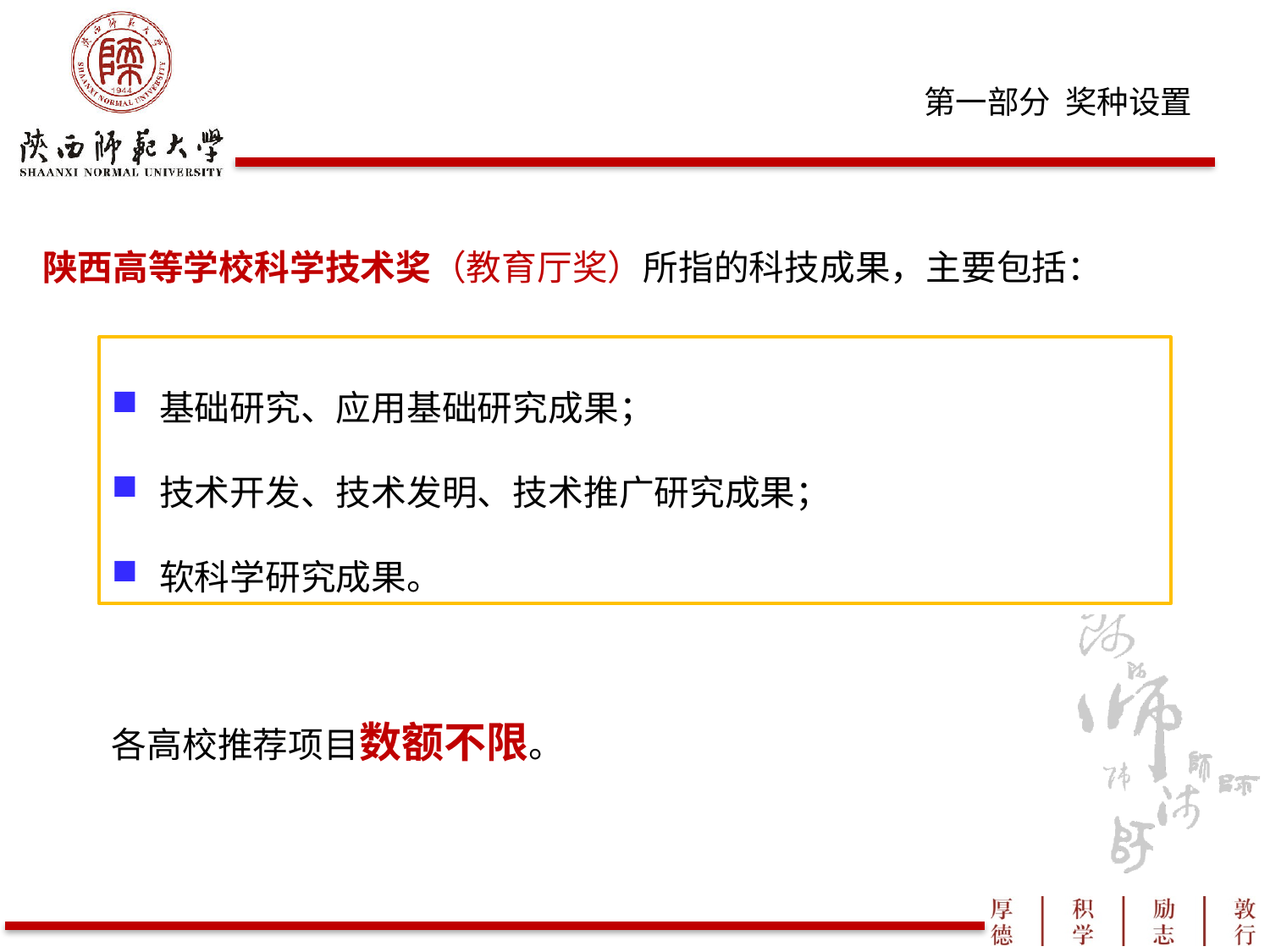

陕西高等学校科学技术奖（教育厅奖）所指的科技成果，主要包括：
基础研究、应用基础研究成果；
技术开发、技术发明、技术推广研究成果；
软科学研究成果。
各高校推荐项目数额不限。